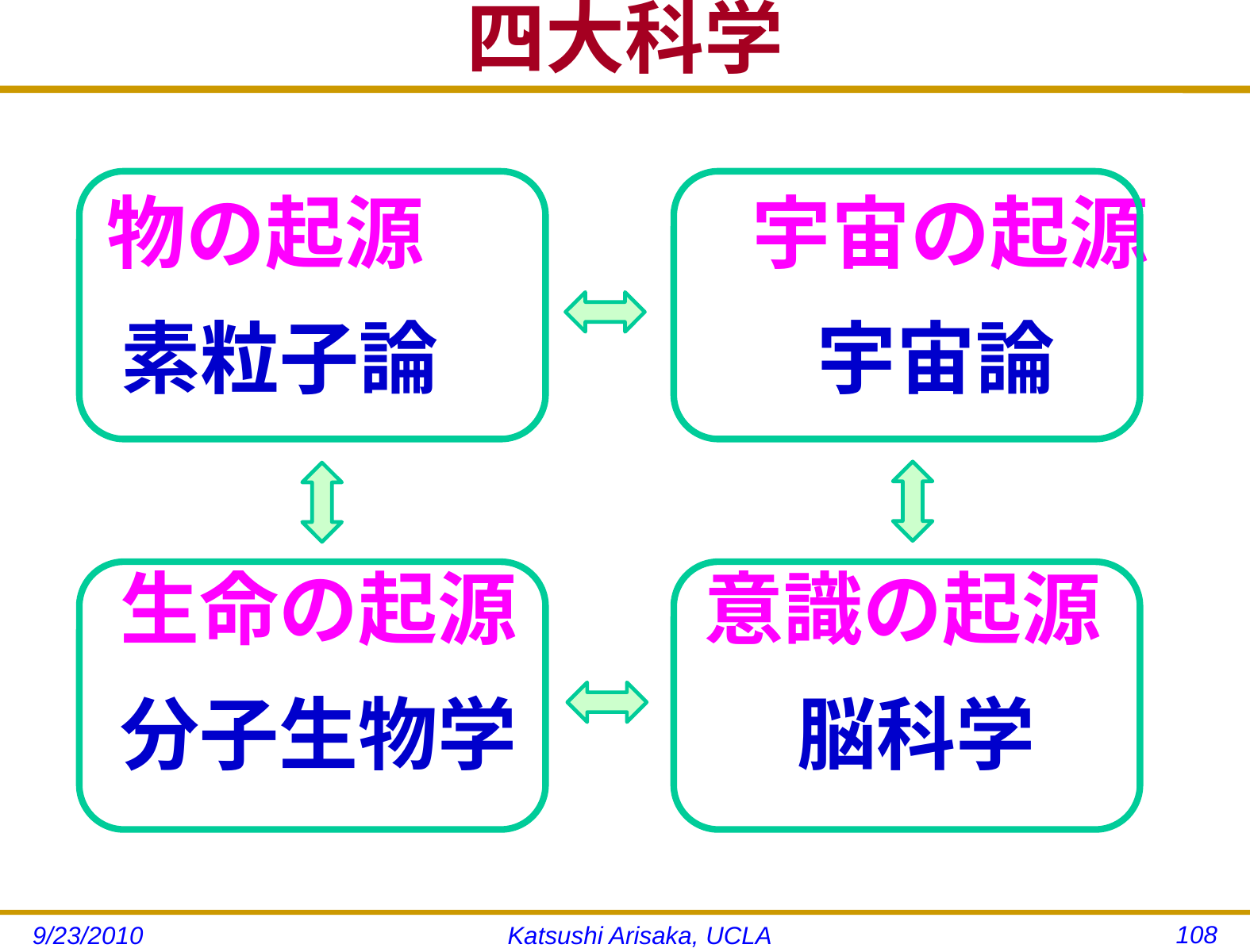

# 四大科学

　物の起源　　　     宇宙の起源
素粒子論　　　	   宇宙論

      生命の起源  　    意識の起源
      分子生物学  　	         脳科学

108
9/23/2010
Katsushi Arisaka, UCLA